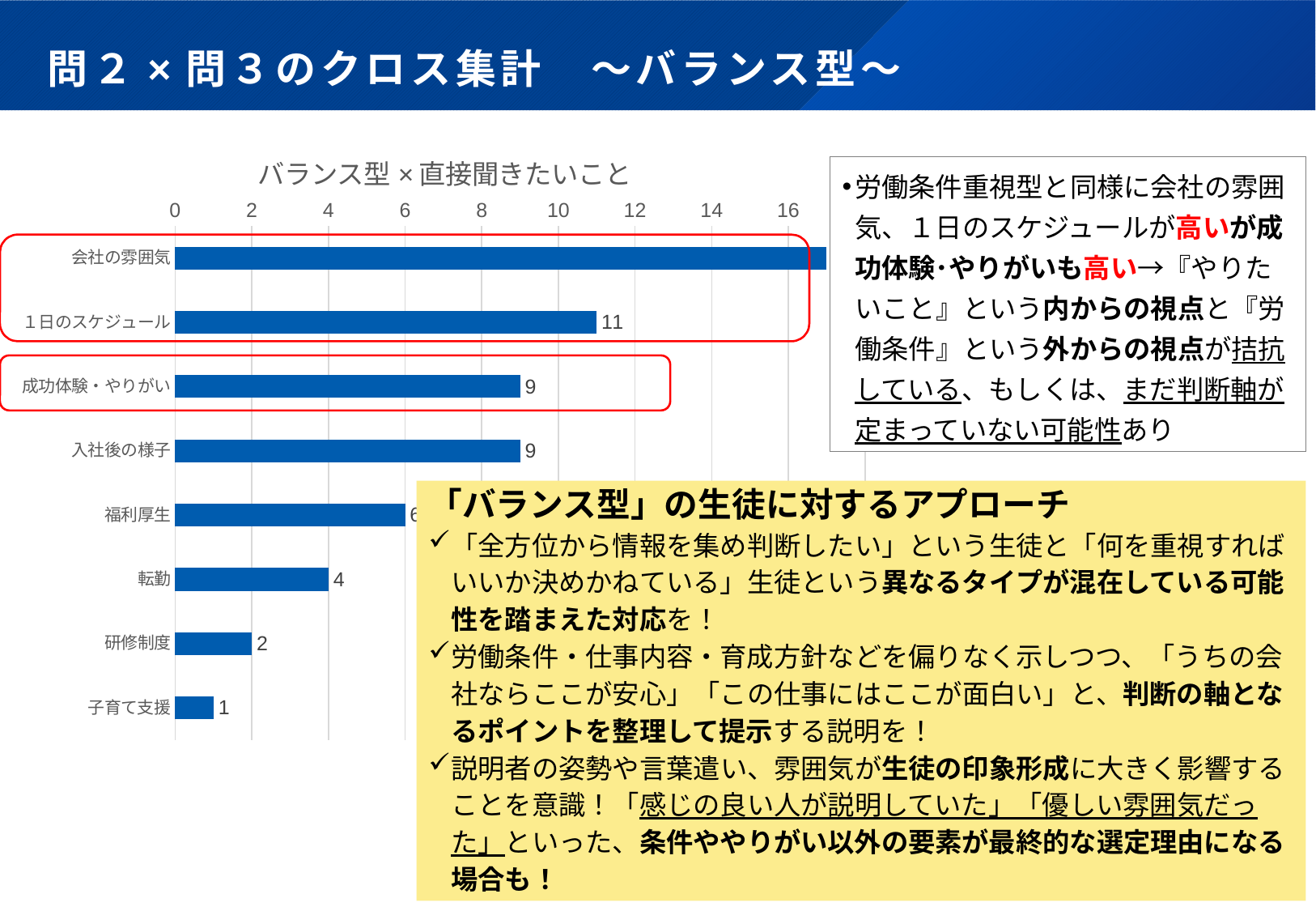

# 問２×問３のクロス集計　～バランス型～

### Chart: バランス型×直接聞きたいこと

| Category | 企業の担当者から直接聞きたいこと |
|---|---|
| 会社の雰囲気 | 17.0 |
| １日のスケジュール | 11.0 |
| 成功体験・やりがい | 9.0 |
| 入社後の様子 | 9.0 |
| 福利厚生 | 6.0 |
| 転勤 | 4.0 |
| 研修制度 | 2.0 |
| 子育て支援 | 1.0 |
労働条件重視型と同様に会社の雰囲気、１日のスケジュールが高いが成功体験･やりがいも高い→『やりたいこと』という内からの視点と『労働条件』という外からの視点が拮抗している、もしくは、まだ判断軸が定まっていない可能性あり

「バランス型」の生徒に対するアプローチ
「全方位から情報を集め判断したい」という生徒と「何を重視すればいいか決めかねている」生徒という異なるタイプが混在している可能性を踏まえた対応を！
労働条件・仕事内容・育成方針などを偏りなく示しつつ、「うちの会社ならここが安心」「この仕事にはここが面白い」と、判断の軸となるポイントを整理して提示する説明を！
説明者の姿勢や言葉遣い、雰囲気が生徒の印象形成に大きく影響することを意識！「感じの良い人が説明していた」「優しい雰囲気だった」といった、条件ややりがい以外の要素が最終的な選定理由になる場合も！
10